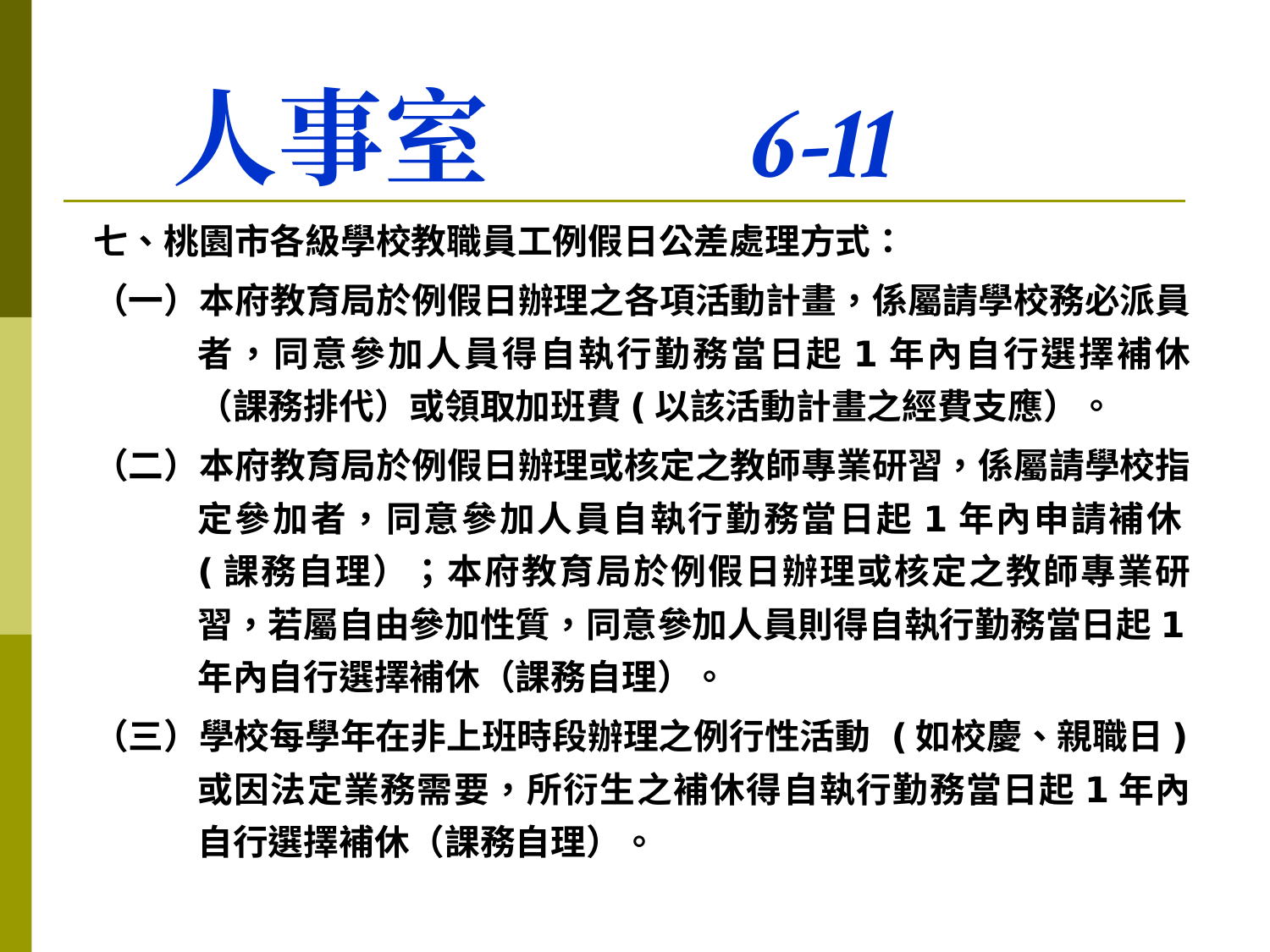

# 人事室            6-11
七、桃園市各級學校教職員工例假日公差處理方式：
（一）本府教育局於例假日辦理之各項活動計畫，係屬請學校務必派員者，同意參加人員得自執行勤務當日起1年內自行選擇補休（課務排代）或領取加班費(以該活動計畫之經費支應）。
（二）本府教育局於例假日辦理或核定之教師專業研習，係屬請學校指定參加者，同意參加人員自執行勤務當日起1年內申請補休(課務自理）；本府教育局於例假日辦理或核定之教師專業研習，若屬自由參加性質，同意參加人員則得自執行勤務當日起1年內自行選擇補休（課務自理）。
（三）學校每學年在非上班時段辦理之例行性活動 (如校慶、親職日)或因法定業務需要，所衍生之補休得自執行勤務當日起1年內自行選擇補休（課務自理）。